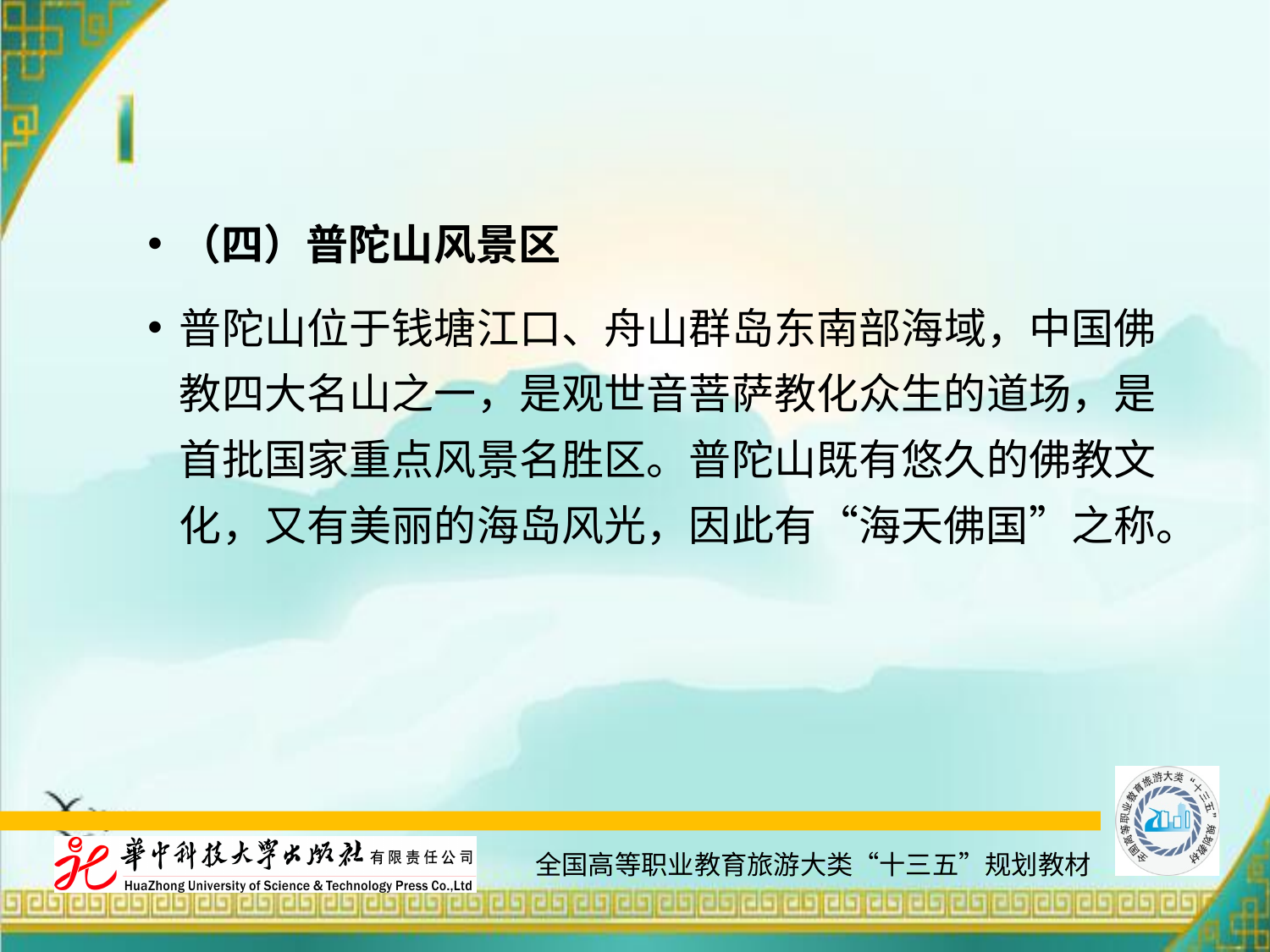

#
（四）普陀山风景区
普陀山位于钱塘江口、舟山群岛东南部海域，中国佛教四大名山之一，是观世音菩萨教化众生的道场，是首批国家重点风景名胜区。普陀山既有悠久的佛教文化，又有美丽的海岛风光，因此有“海天佛国”之称。